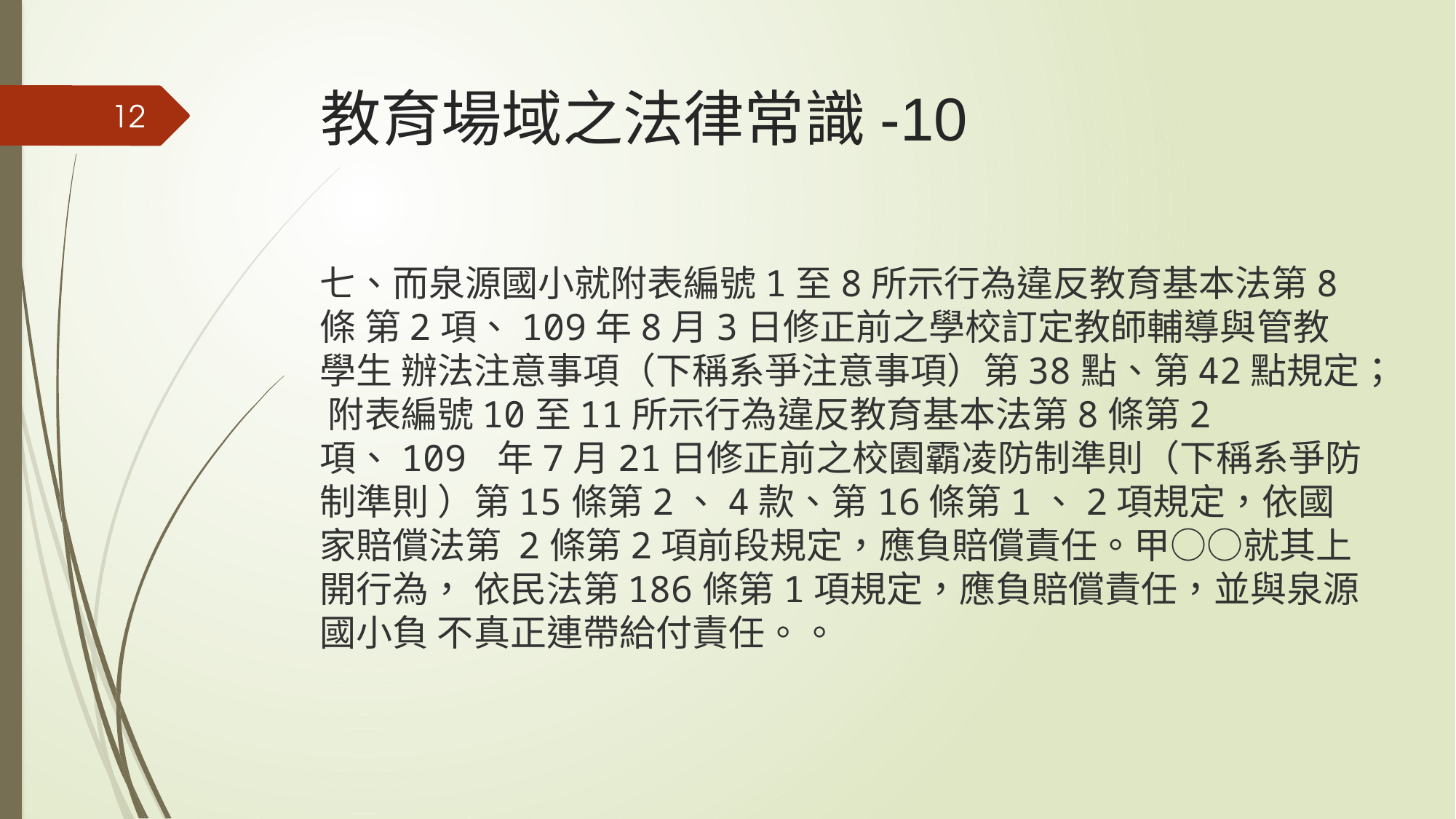

# 教育場域之法律常識-10
12
七、而泉源國小就附表編號1至8所示行為違反教育基本法第8條 第2項、109年8月3日修正前之學校訂定教師輔導與管教學生 辦法注意事項（下稱系爭注意事項）第38點、第42點規定； 附表編號10至11所示行為違反教育基本法第8條第2項、109 年7月21日修正前之校園霸凌防制準則（下稱系爭防制準則 ）第15條第2、4款、第16條第1、2項規定，依國家賠償法第 2條第2項前段規定，應負賠償責任。甲○○就其上開行為， 依民法第186條第1項規定，應負賠償責任，並與泉源國小負 不真正連帶給付責任。。